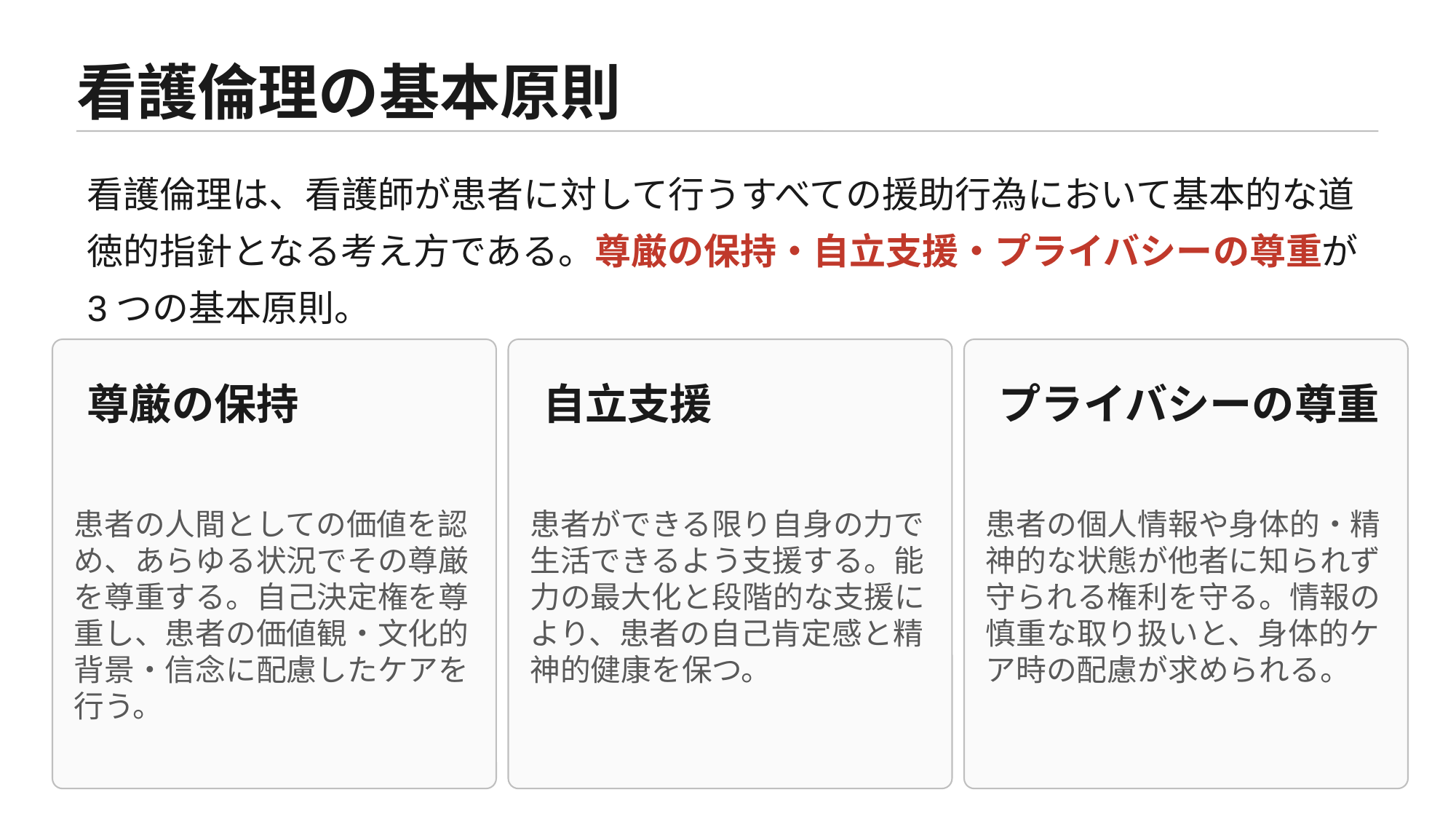

看護倫理の基本原則

看護倫理は、看護師が患者に対して行うすべての援助行為において基本的な道徳的指針となる考え方である。尊厳の保持・自立支援・プライバシーの尊重が3つの基本原則。

尊厳の保持
自立支援
プライバシーの尊重
患者の人間としての価値を認め、あらゆる状況でその尊厳を尊重する。自己決定権を尊重し、患者の価値観・文化的背景・信念に配慮したケアを行う。
患者ができる限り自身の力で生活できるよう支援する。能力の最大化と段階的な支援により、患者の自己肯定感と精神的健康を保つ。
患者の個人情報や身体的・精神的な状態が他者に知られず守られる権利を守る。情報の慎重な取り扱いと、身体的ケア時の配慮が求められる。